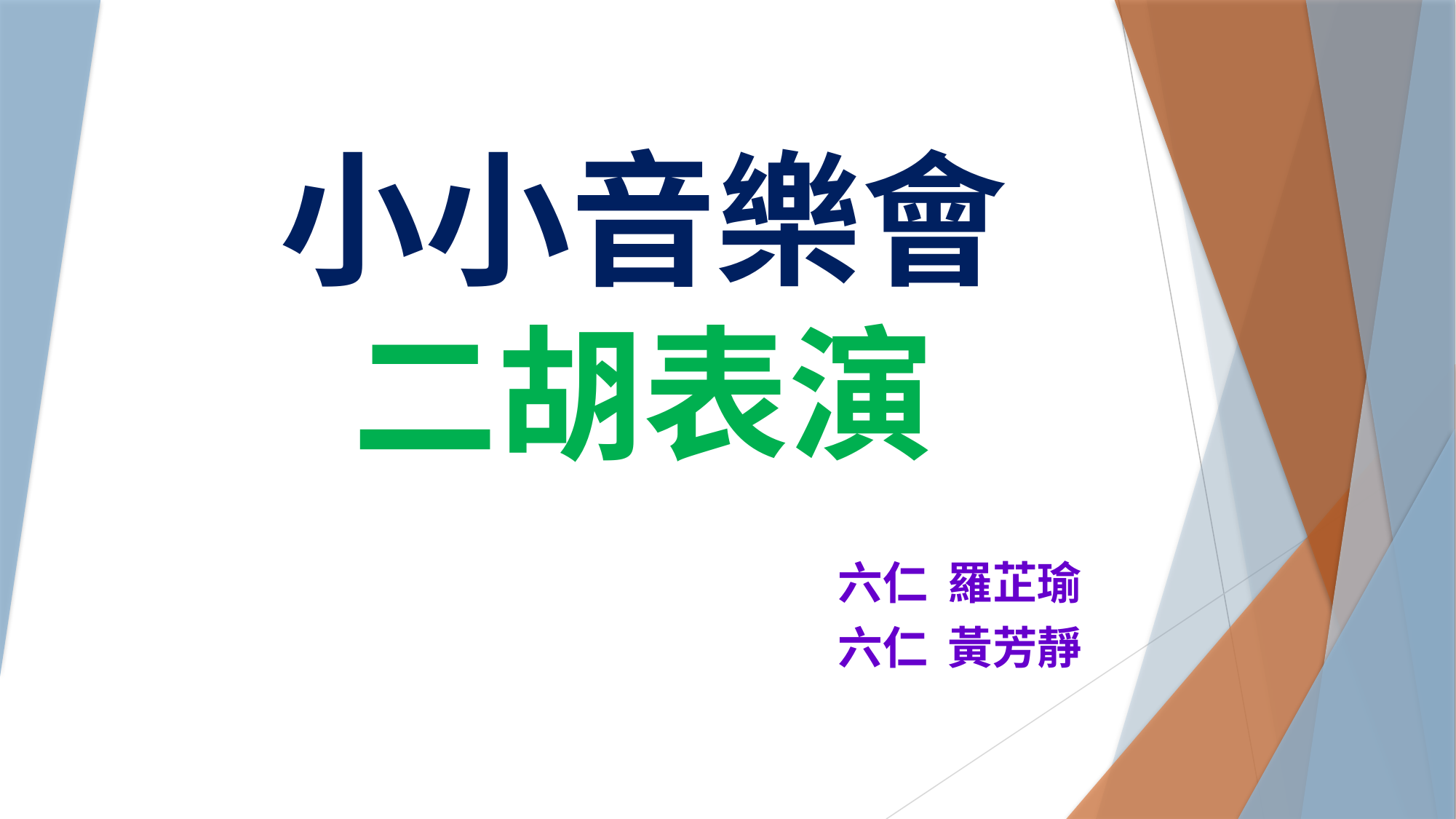

# 小小音樂會 二胡表演
六仁  羅芷瑜
六仁  黃芳靜